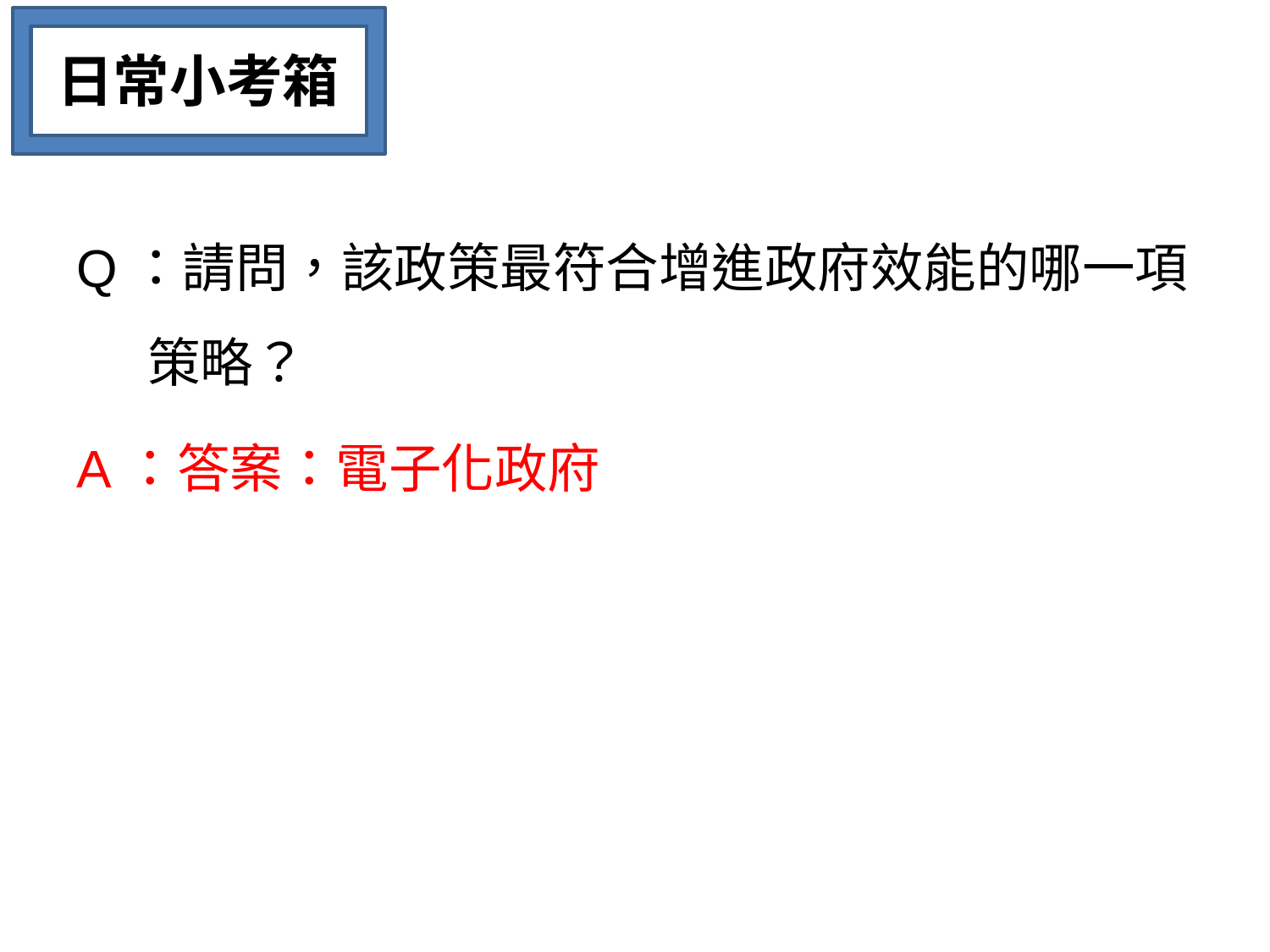

日常小考箱
Q：請問，該政策最符合增進政府效能的哪一項策略？
A：答案：電子化政府